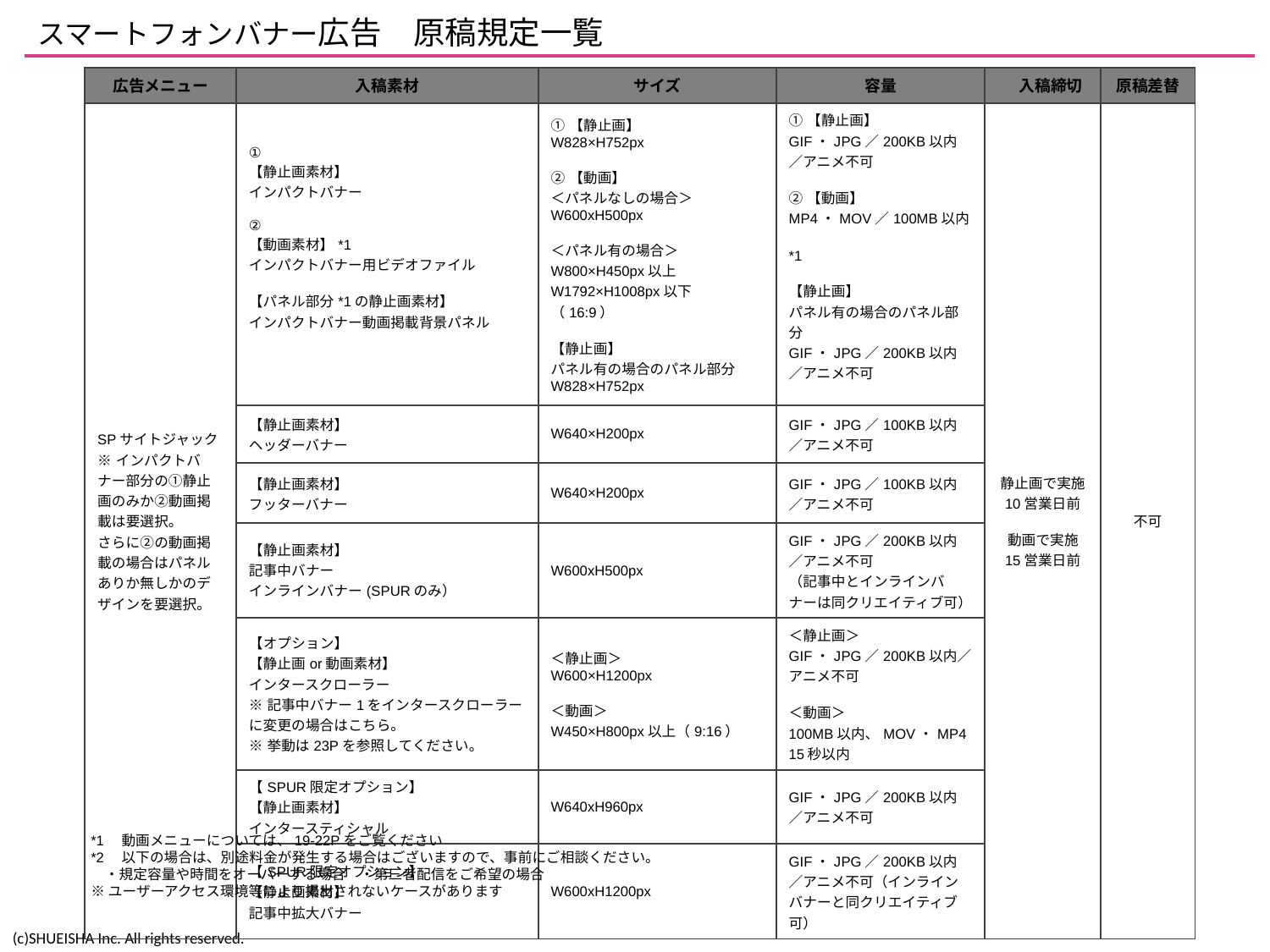

# スマートフォンバナー広告　原稿規定一覧
| 広告メニュー | 入稿素材 | サイズ | 容量 | 入稿締切 | 原稿差替 |
| --- | --- | --- | --- | --- | --- |
| SPサイトジャック ※インパクトバナー部分の①静止画のみか②動画掲載は要選択。 さらに②の動画掲載の場合はパネルありか無しかのデザインを要選択。 | ① 【静止画素材】 インパクトバナー ② 【動画素材】\*1 インパクトバナー用ビデオファイル 【パネル部分\*1の静止画素材】 インパクトバナー動画掲載背景パネル | ①【静止画】 W828×H752px ②【動画】 ＜パネルなしの場合＞ W600xH500px ＜パネル有の場合＞ W800×H450px以上 W1792×H1008px以下 （16:9） 【静止画】 パネル有の場合のパネル部分 W828×H752px | ①【静止画】 GIF・JPG／200KB以内 ／アニメ不可 ②【動画】 MP4・MOV／100MB以内　 \*1 【静止画】 パネル有の場合のパネル部分 GIF・JPG／200KB以内 ／アニメ不可 | 静止画で実施 10営業日前 動画で実施 15営業日前 | 不可 |
|  | 【静止画素材】 ヘッダーバナー | W640×H200px | GIF・JPG／100KB以内 ／アニメ不可 |  |  |
|  | 【静止画素材】 フッターバナー | W640×H200px | GIF・JPG／100KB以内 ／アニメ不可 |  |  |
|  | 【静止画素材】 記事中バナー インラインバナー(SPURのみ） | W600xH500px | GIF・JPG／200KB以内 ／アニメ不可 （記事中とインラインバナーは同クリエイティブ可） |  |  |
|  | 【オプション】 【静止画or動画素材】 インタースクローラー ※記事中バナー1をインタースクローラーに変更の場合はこちら。 ※挙動は23Pを参照してください。 | ＜静止画＞ W600×H1200px ＜動画＞ W450×H800px以上（9:16） | ＜静止画＞ GIF・JPG／200KB以内／アニメ不可 ＜動画＞ 100MB以内、MOV・MP4 15秒以内 |  |  |
|  | 【SPUR限定オプション】 【静止画素材】 インタースティシャル | W640xH960px | GIF・JPG／200KB以内 ／アニメ不可 |  |  |
|  | 【SPUR限定オプション】 【静止画素材】 記事中拡大バナー | W600xH1200px | GIF・JPG／200KB以内 ／アニメ不可（インラインバナーと同クリエイティブ可） |  |  |
*1　動画メニューについては、19-22Pをご覧ください
*2　以下の場合は、別途料金が発生する場合はございますので、事前にご相談ください。
　・規定容量や時間をオーバーする場合　・第三者配信をご希望の場合
※ユーザーアクセス環境等により掲出されないケースがあります